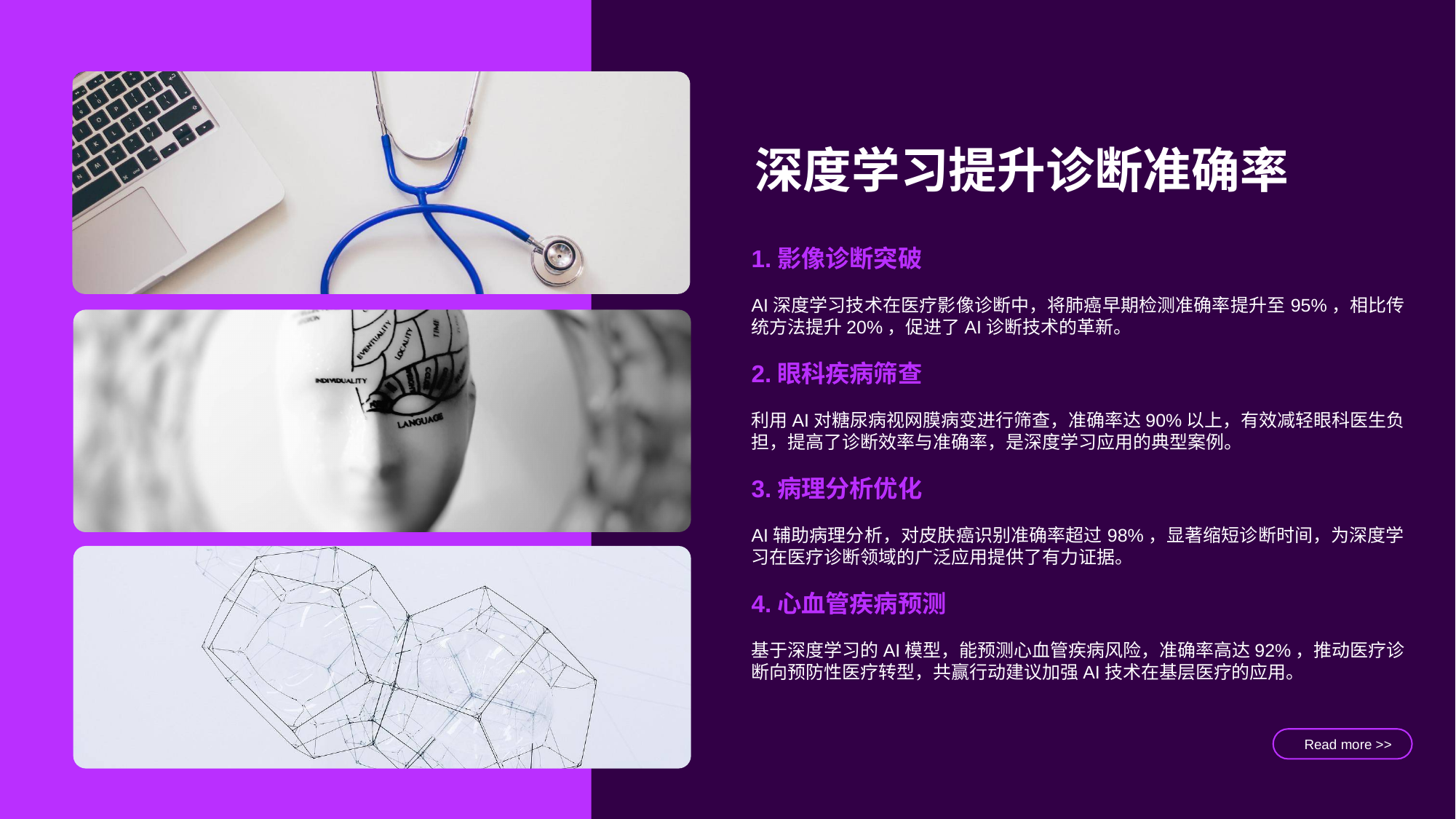

深度学习提升诊断准确率

1.影像诊断突破
AI深度学习技术在医疗影像诊断中，将肺癌早期检测准确率提升至95%，相比传统方法提升20%，促进了AI诊断技术的革新。
2.眼科疾病筛查
利用AI对糖尿病视网膜病变进行筛查，准确率达90%以上，有效减轻眼科医生负担，提高了诊断效率与准确率，是深度学习应用的典型案例。
3.病理分析优化
AI辅助病理分析，对皮肤癌识别准确率超过98%，显著缩短诊断时间，为深度学习在医疗诊断领域的广泛应用提供了有力证据。
4.心血管疾病预测
基于深度学习的AI模型，能预测心血管疾病风险，准确率高达92%，推动医疗诊断向预防性医疗转型，共赢行动建议加强AI技术在基层医疗的应用。

Read more >>